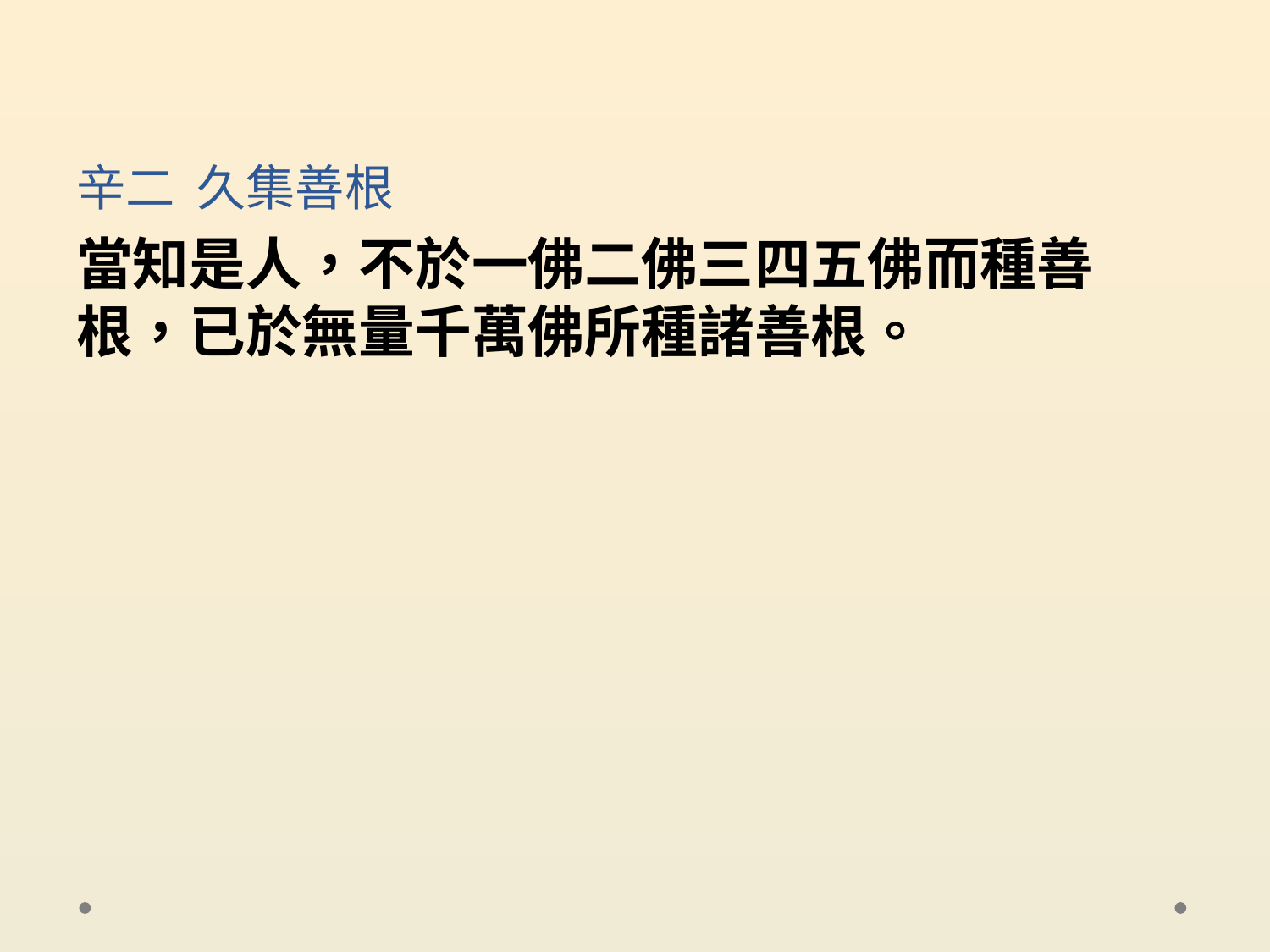

# 辛二  久集善根
當知是人，不於一佛二佛三四五佛而種善根，已於無量千萬佛所種諸善根。